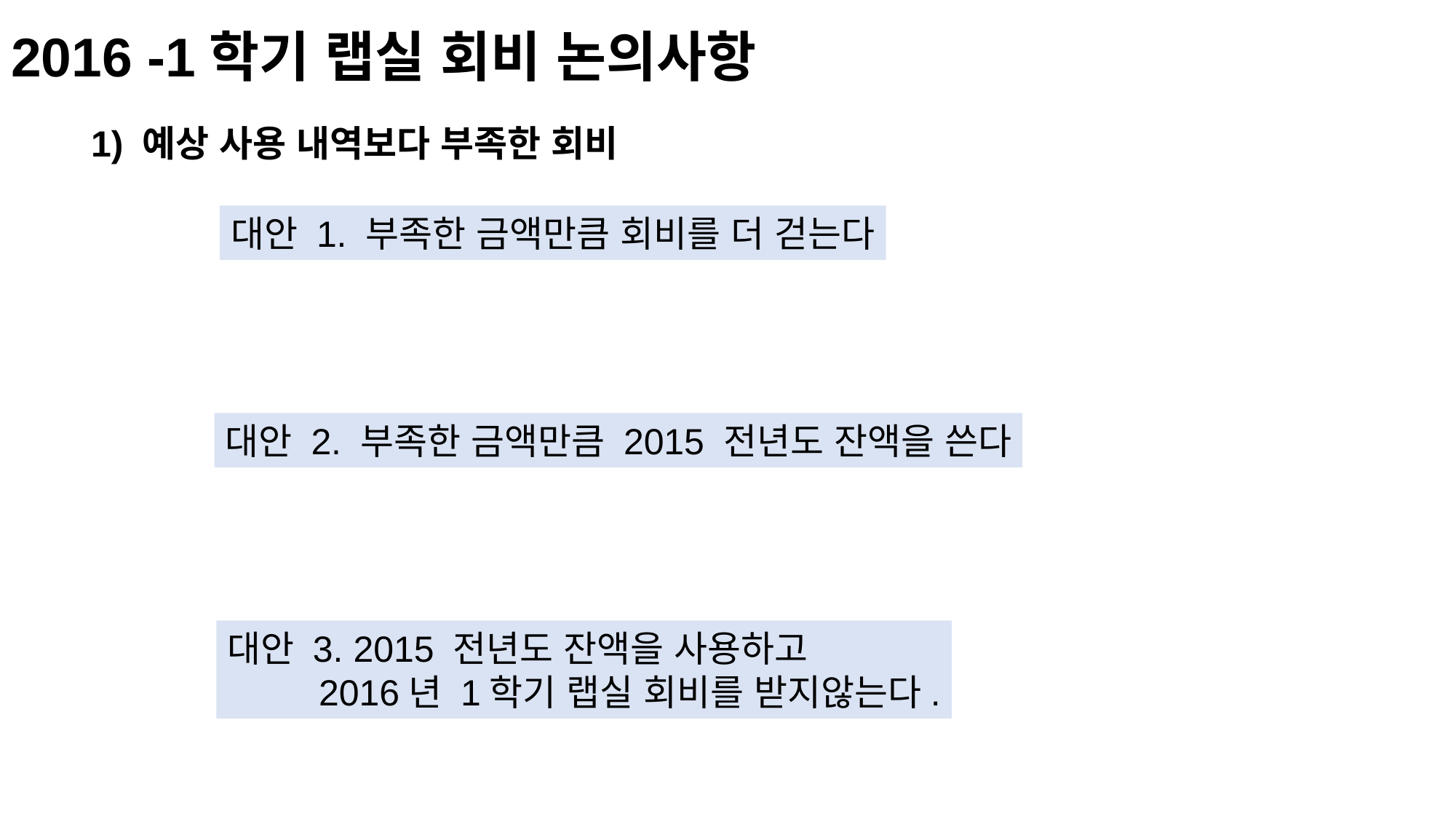

# 2016 -1학기 랩실 회비 논의사항
1) 예상 사용 내역보다 부족한 회비
대안 1. 부족한 금액만큼 회비를 더 걷는다
대안 2. 부족한 금액만큼 2015 전년도 잔액을 쓴다
대안 3. 2015 전년도 잔액을 사용하고
         2016년 1학기 랩실 회비를 받지않는다.